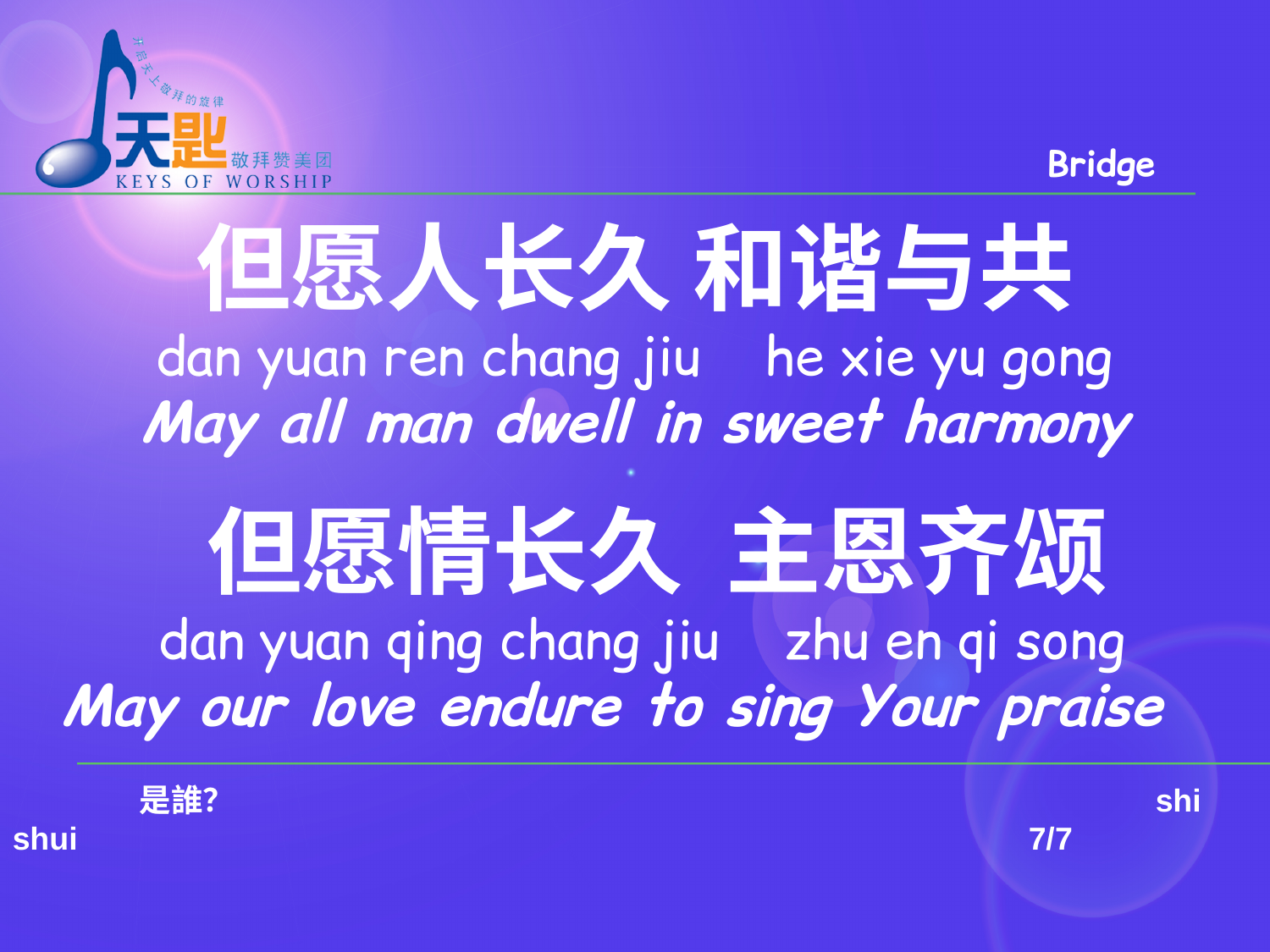

Bridge
但愿人长久 和谐与共
dan yuan ren chang jiu    he xie yu gong
May all man dwell in sweet harmony

 但愿情长久  主恩齐颂
 dan yuan qing chang jiu    zhu en qi song
  May our love endure to sing Your praise
	是誰？		                                                                                               	shi shui								7/7